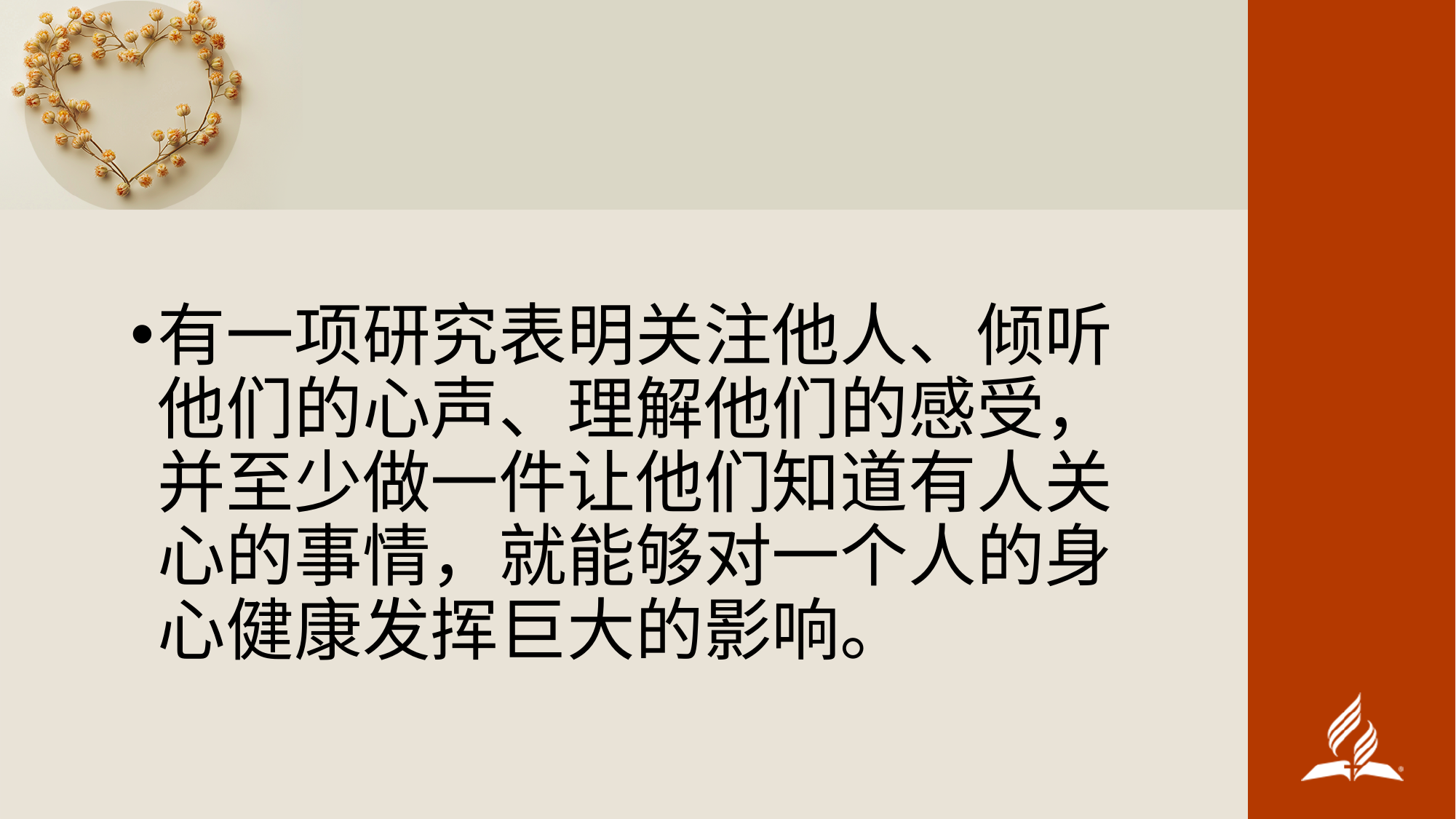

有一项研究表明关注他人、倾听他们的心声、理解他们的感受，并至少做一件让他们知道有人关心的事情，就能够对一个人的身心健康发挥巨大的影响。